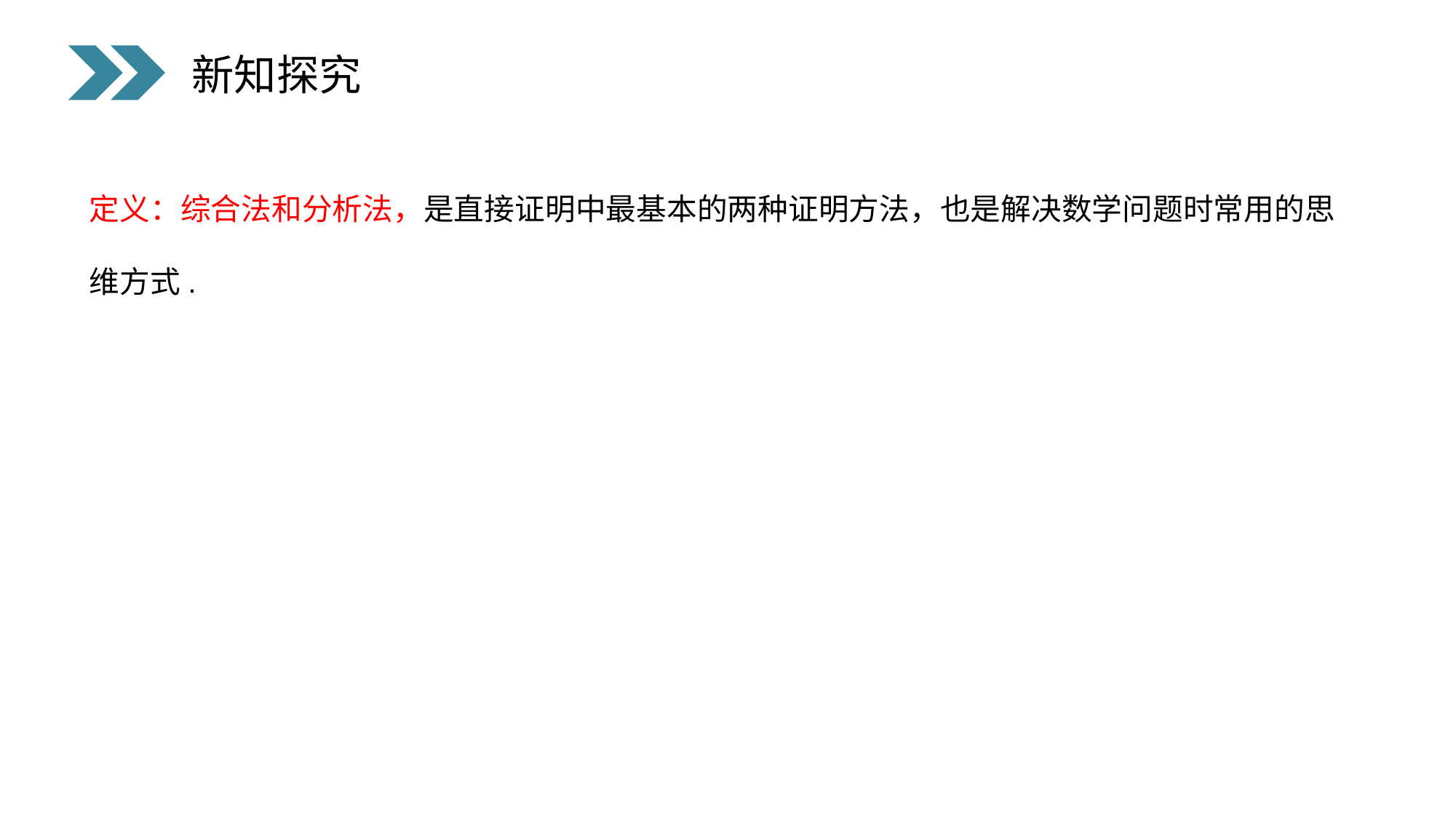

新知探究
定义：综合法和分析法，是直接证明中最基本的两种证明方法，也是解决数学问题时常用的思维方式.